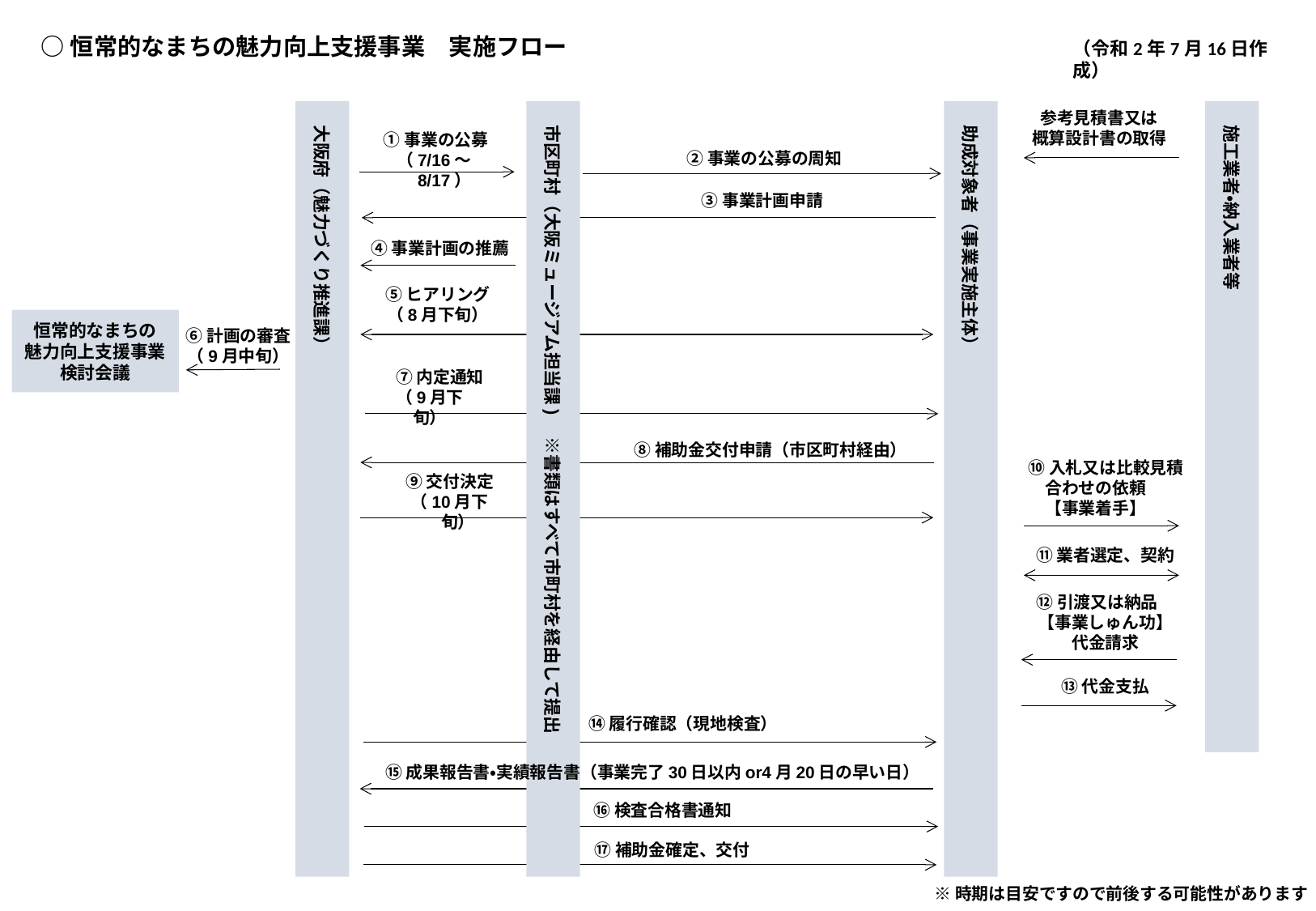

○恒常的なまちの魅力向上支援事業　実施フロー
（令和2年7月16日作成）
大阪府（魅力づくり推進課）
市区町村（大阪ミュージアム担当課)　※書類はすべて市町村を経由して提出
助成対象者（事業実施主体）
参考見積書又は
概算設計書の取得
施工業者・納入業者等
①事業の公募
（7/16～8/17）
②事業の公募の周知
③事業計画申請
④事業計画の推薦
⑤ヒアリング
（8月下旬）

恒常的なまちの
魅力向上支援事業
検討会議
⑥計画の審査
（9月中旬）
⑦内定通知
（9月下旬）
⑧補助金交付申請（市区町村経由）
⑩入札又は比較見積合わせの依頼
【事業着手】
⑨交付決定
（10月下旬）
⑪業者選定、契約
⑫引渡又は納品
【事業しゅん功】
　代金請求
⑬代金支払
⑭履行確認（現地検査）
⑮成果報告書・実績報告書（事業完了30日以内or4月20日の早い日）
⑯検査合格書通知
⑰補助金確定、交付
※時期は目安ですので前後する可能性があります